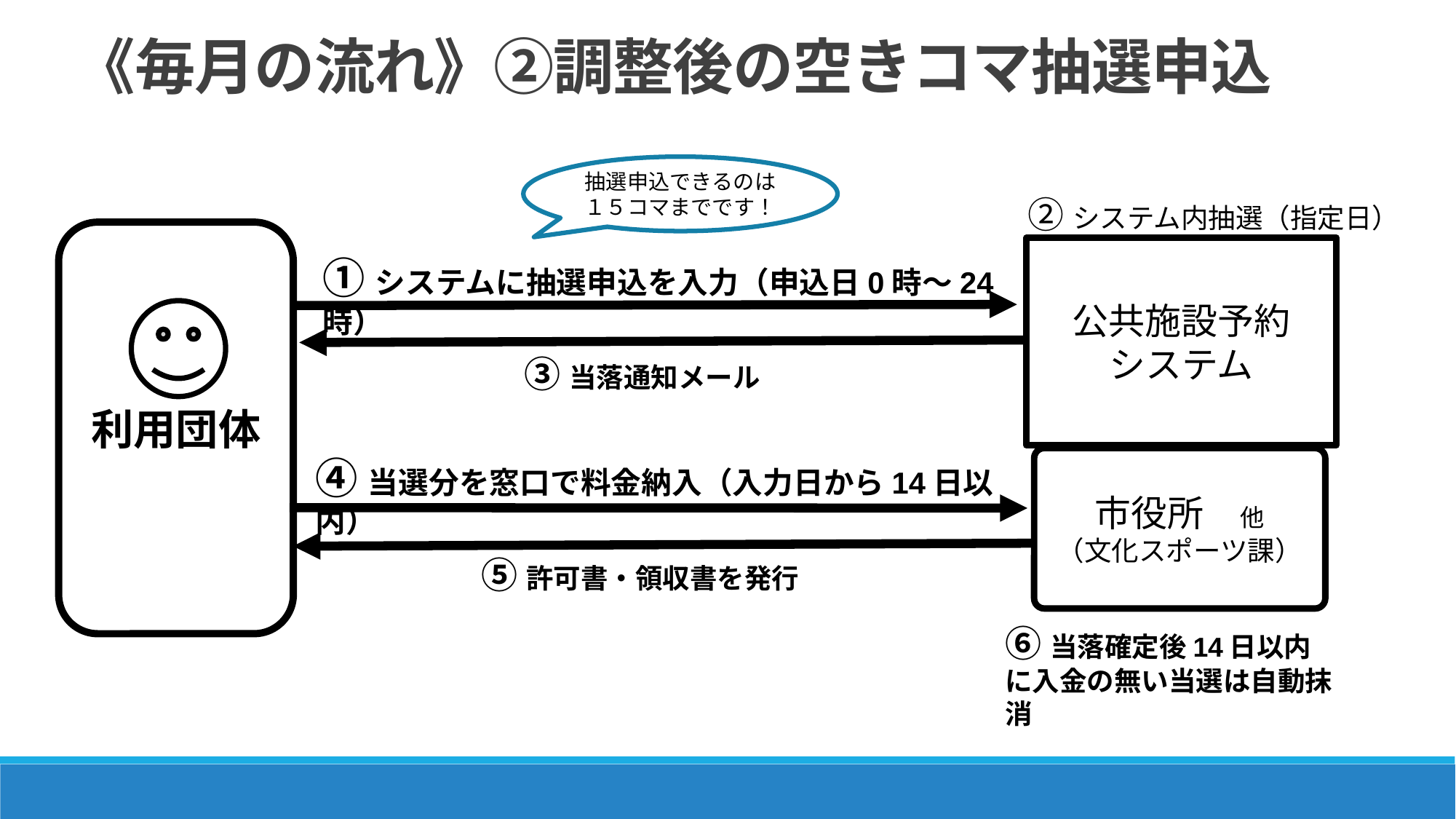

《毎月の流れ》②調整後の空きコマ抽選申込
抽選申込できるのは１５コマまでです！
②システム内抽選（指定日）
利用団体
公共施設予約
システム
①システムに抽選申込を入力（申込日0時～24時）

③当落通知メール
④当選分を窓口で料金納入（入力日から14日以内）
市役所　他
（文化スポーツ課）
⑤許可書・領収書を発行
⑥当落確定後14日以内に入金の無い当選は自動抹消